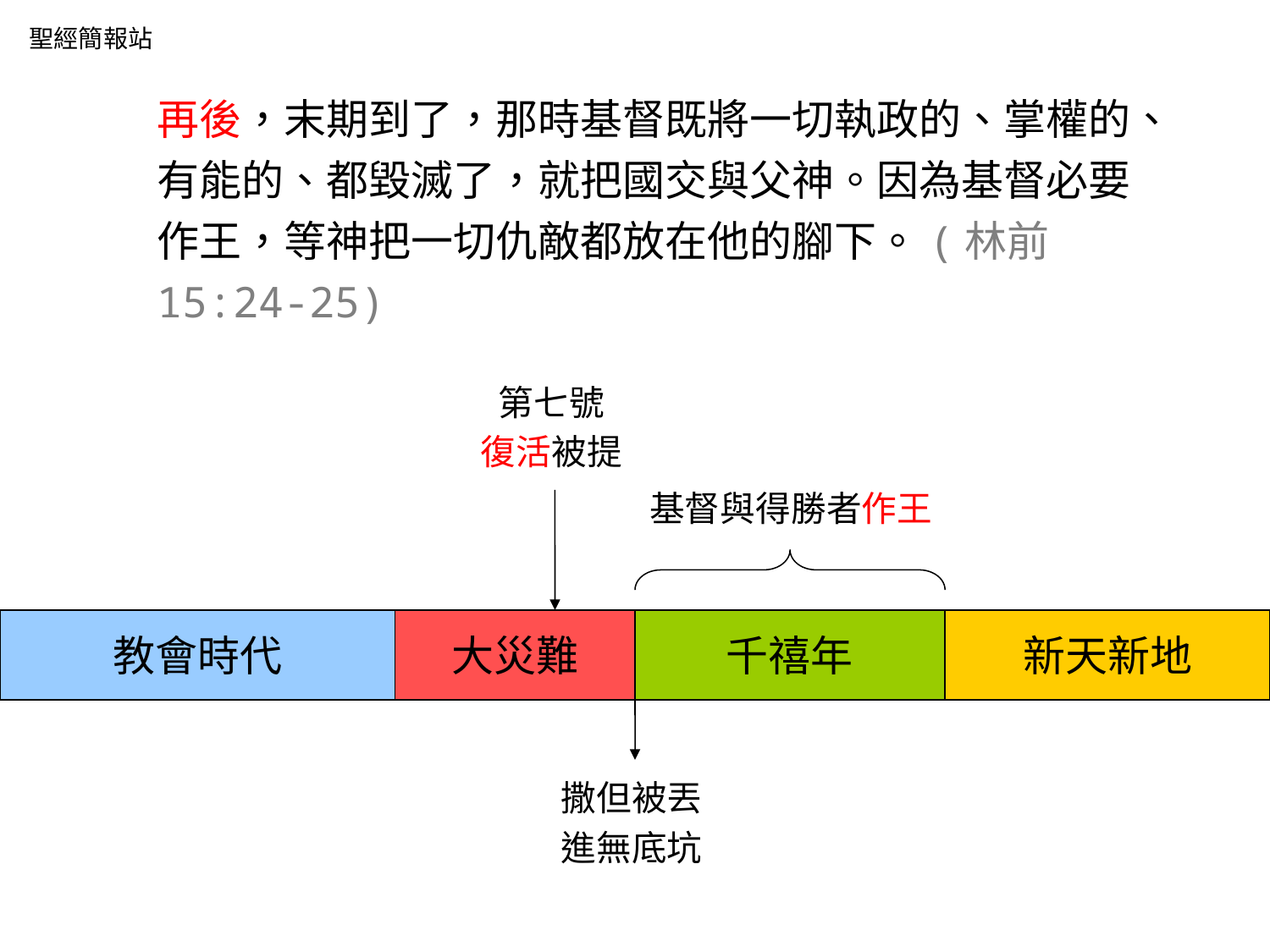

聖經簡報站
再後，末期到了，那時基督既將一切執政的、掌權的、有能的、都毀滅了，就把國交與父神。因為基督必要作王，等神把一切仇敵都放在他的腳下。(林前15:24-25)
第七號
復活被提

基督與得勝者作王

教會時代
大災難
千禧年
新天新地

撒但被丟
進無底坑